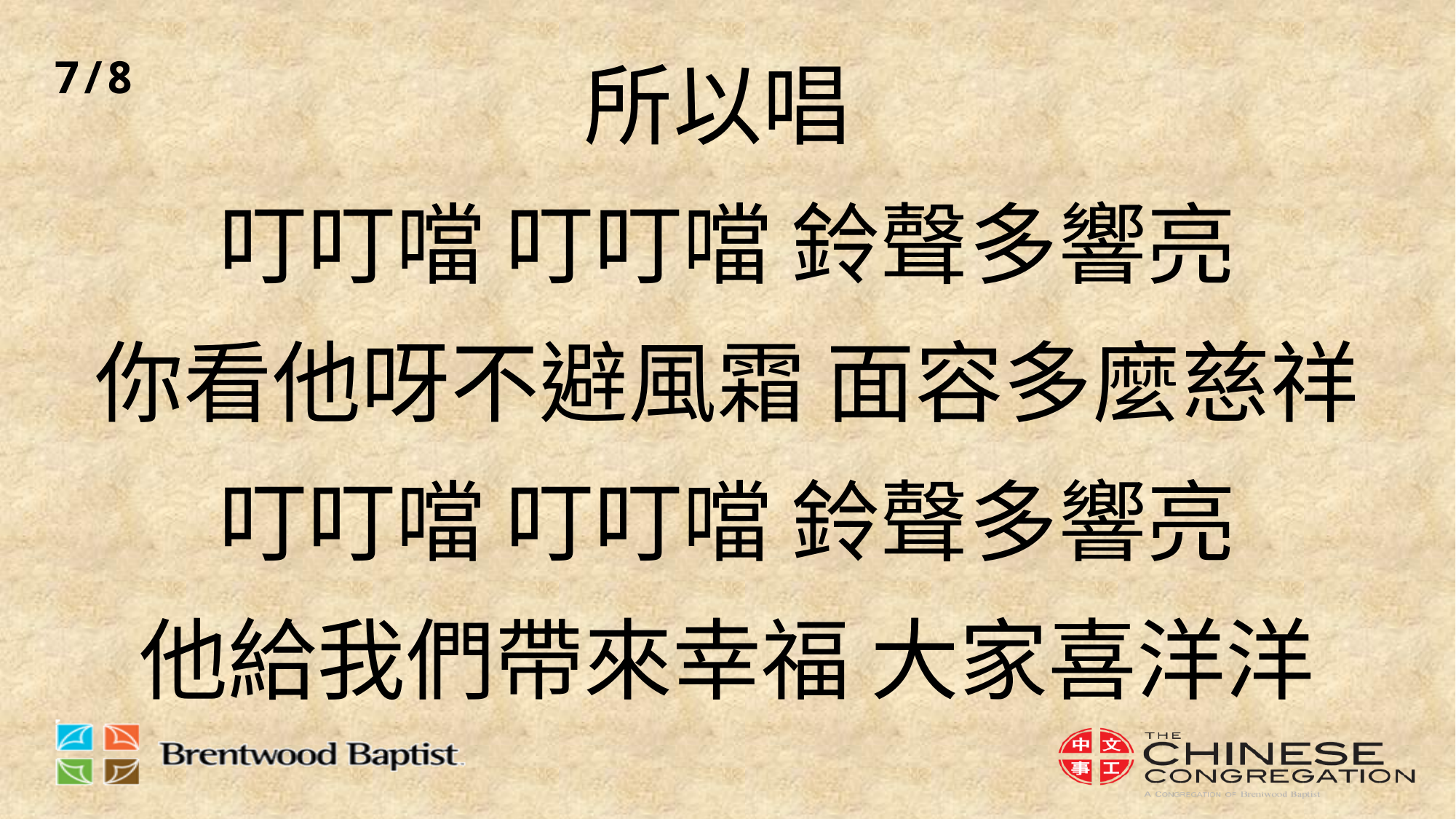

# 所以唱 叮叮噹 叮叮噹 鈴聲多響亮 你看他呀不避風霜 面容多麼慈祥 叮叮噹 叮叮噹 鈴聲多響亮 他給我們帶來幸福 大家喜洋洋
7/8